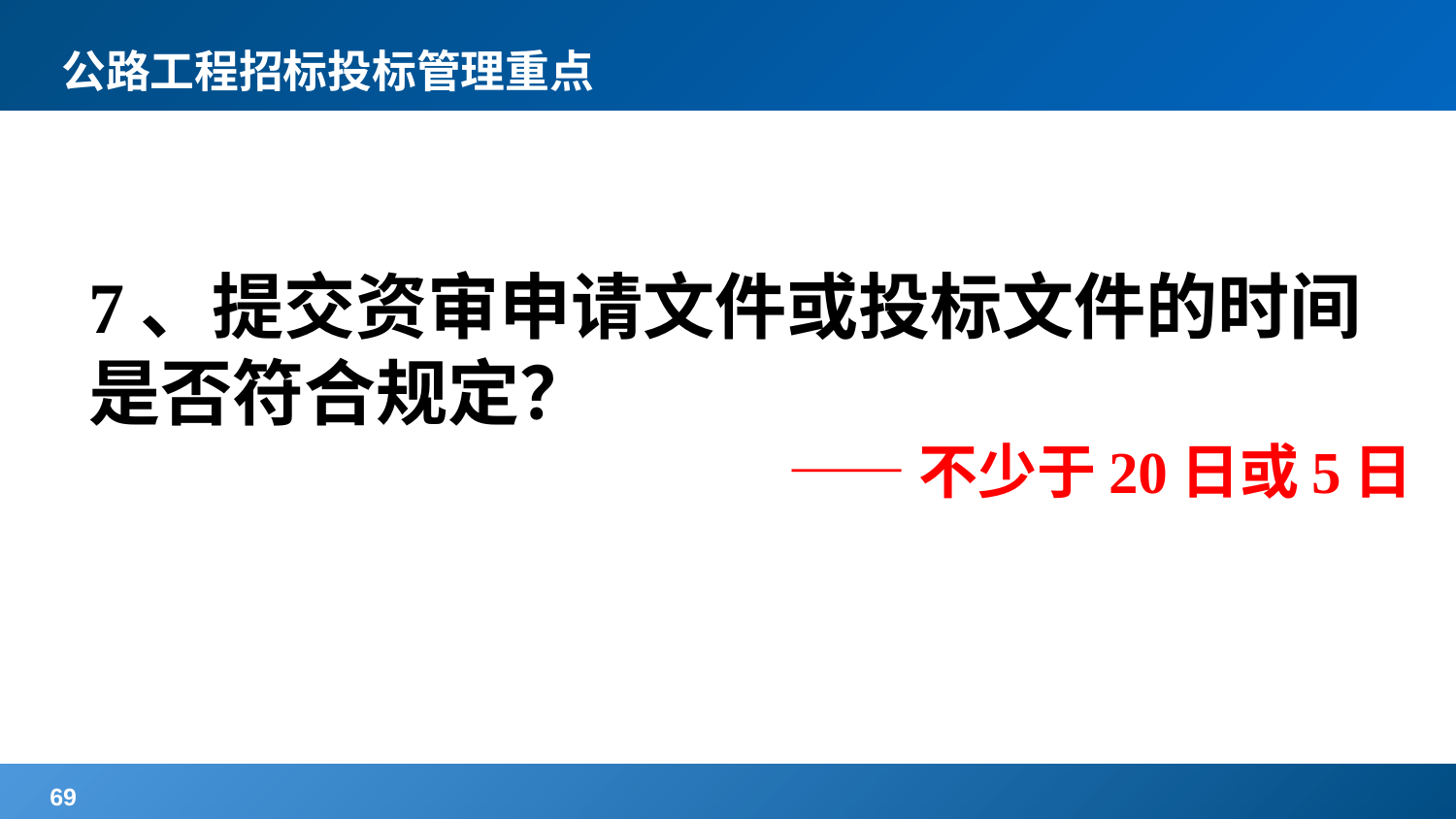

# 公路工程招标投标管理重点
7、提交资审申请文件或投标文件的时间是否符合规定？
——不少于20日或5日